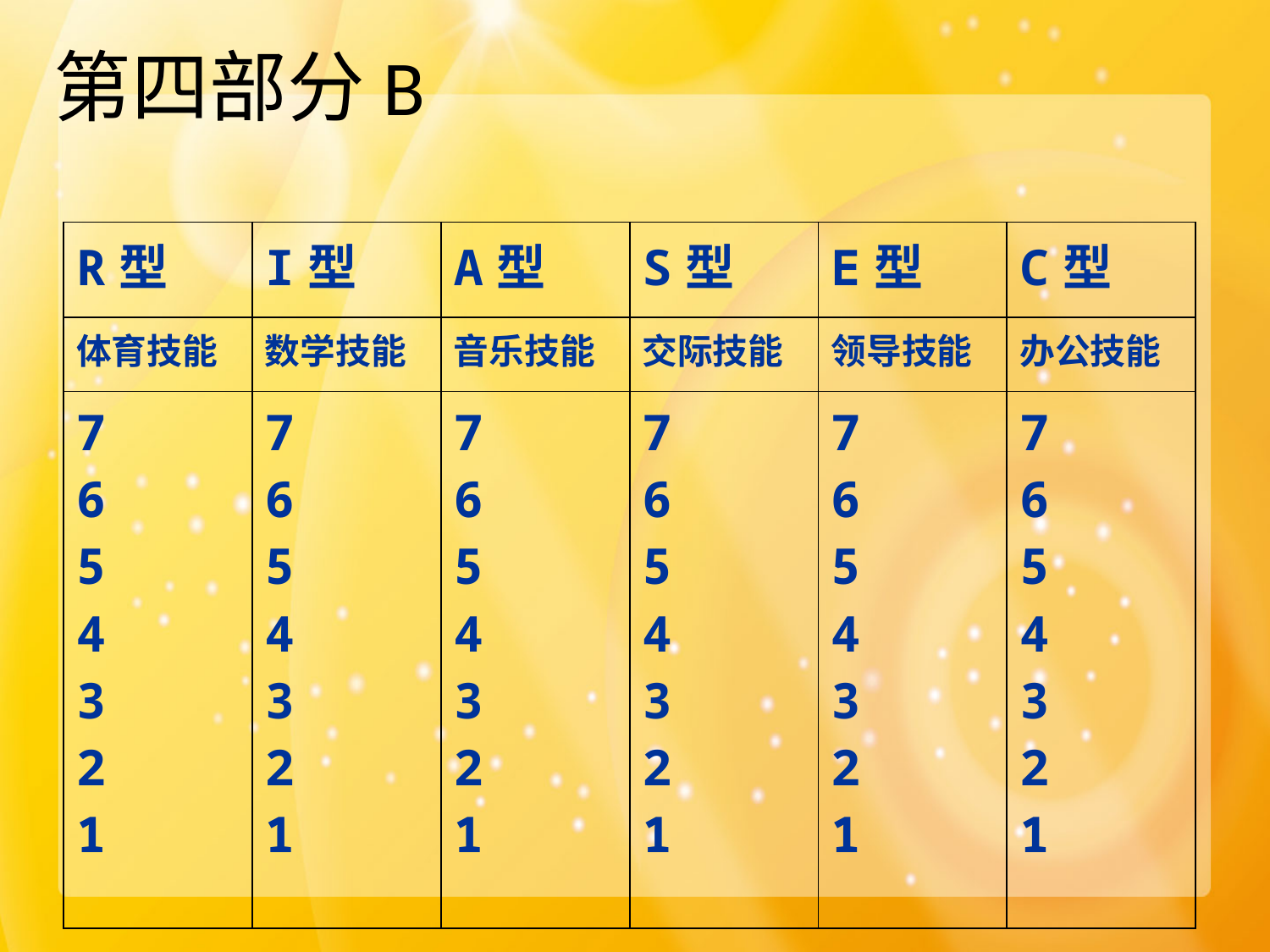

# 第四部分B
| R型 | I型 | A型 | S型 | E型 | C型 |
| --- | --- | --- | --- | --- | --- |
| 体育技能 | 数学技能 | 音乐技能 | 交际技能 | 领导技能 | 办公技能 |
| 7 6 5 4 3 2 1 | 7 6 5 4 3 2 1 | 7 6 5 4 3 2 1 | 7 6 5 4 3 2 1 | 7 6 5 4 3 2 1 | 7 6 5 4 3 2 1 |